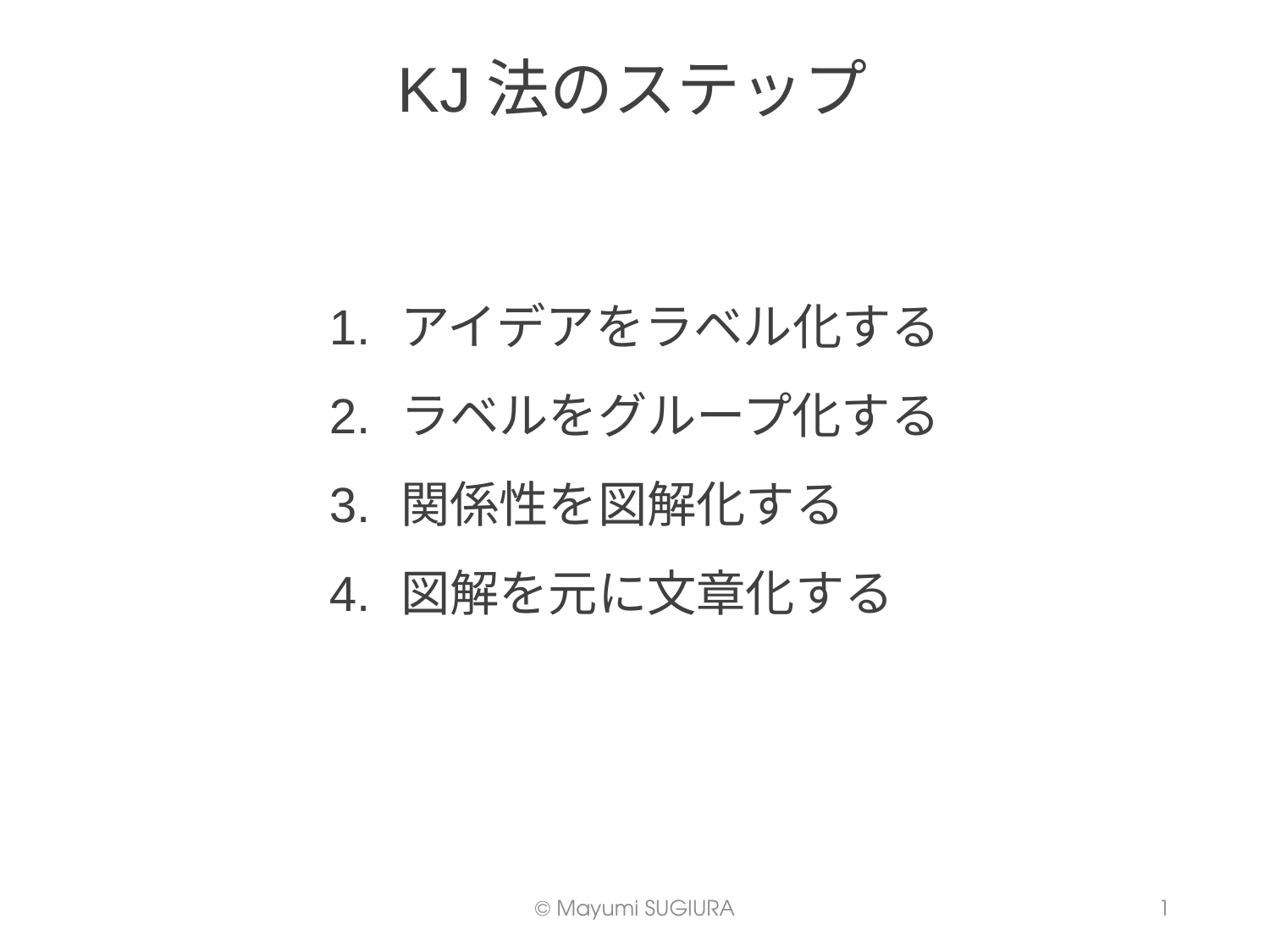

# KJ法のステップ
アイデアをラベル化する
ラベルをグループ化する
関係性を図解化する
図解を元に文章化する
©︎ Mayumi SUGIURA
1